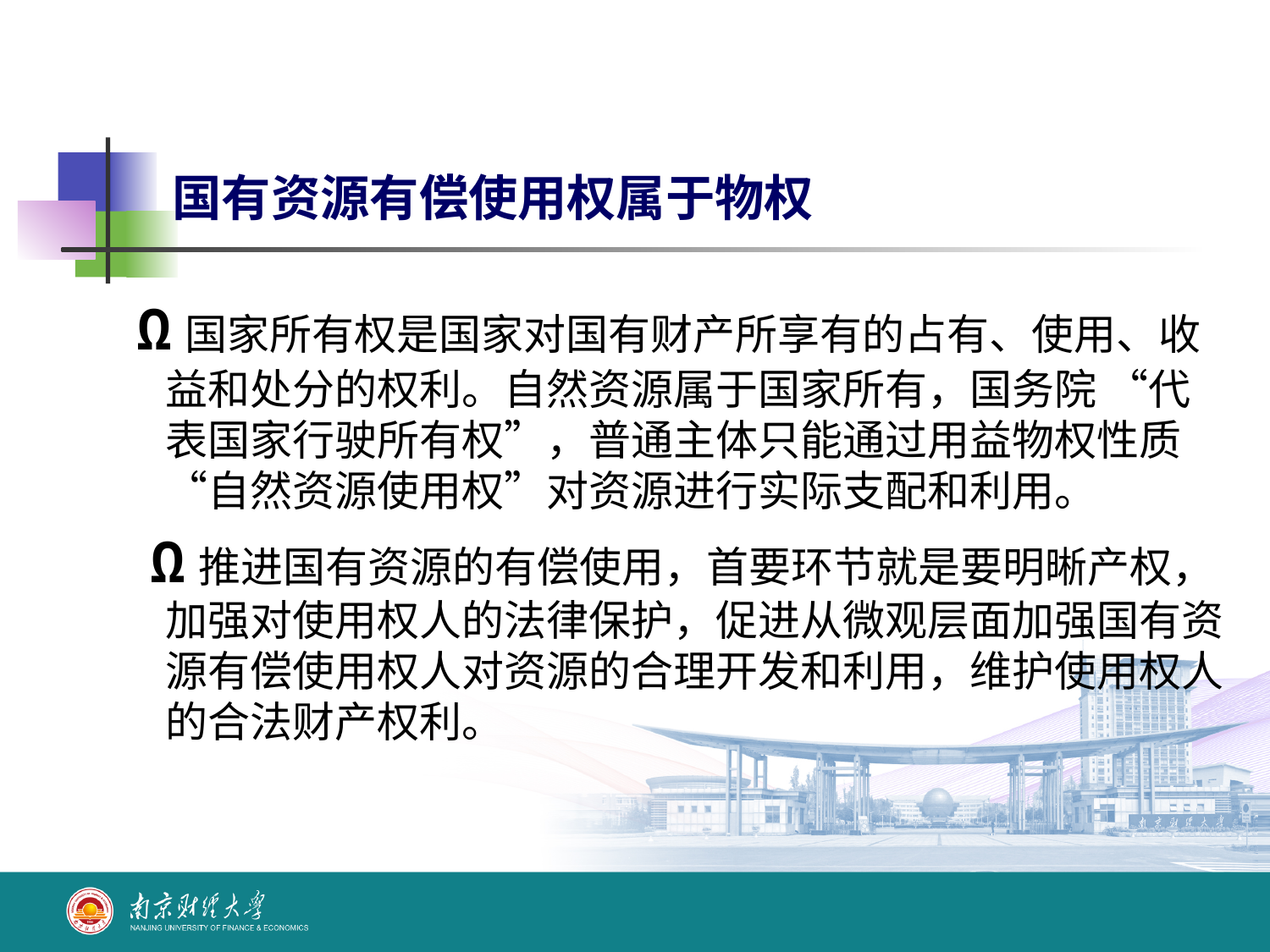

# 国有资源有偿使用权属于物权
 Ω国家所有权是国家对国有财产所享有的占有、使用、收益和处分的权利。自然资源属于国家所有，国务院 “代表国家行驶所有权”，普通主体只能通过用益物权性质“自然资源使用权”对资源进行实际支配和利用。
 Ω推进国有资源的有偿使用，首要环节就是要明晰产权，加强对使用权人的法律保护，促进从微观层面加强国有资源有偿使用权人对资源的合理开发和利用，维护使用权人的合法财产权利。